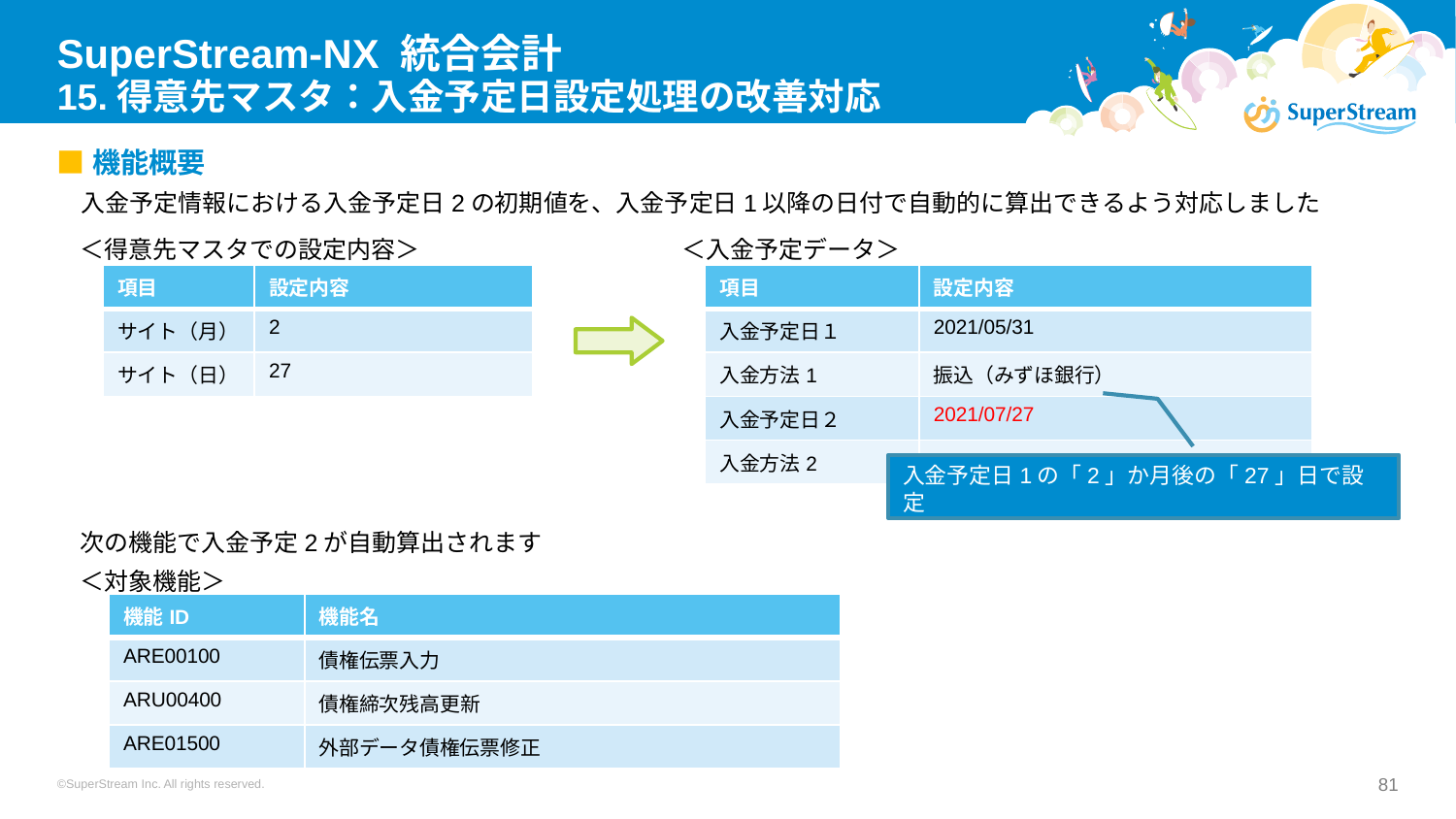

# SuperStream-NX 統合会計 15.得意先マスタ：入金予定日設定処理の改善対応
■機能概要
　入金予定情報における入金予定日2の初期値を、入金予定日1以降の日付で自動的に算出できるよう対応しました

＜得意先マスタでの設定内容＞

＜入金予定データ＞

| 項目 | 設定内容 |
| --- | --- |
| サイト（月） | 2 |
| サイト（日） | 27 |
| 項目 | 設定内容 |
| --- | --- |
| 入金予定日１ | 2021/05/31 |
| 入金方法1 | 振込（みずほ銀行） |
| 入金予定日２ | 2021/07/27 |
| 入金方法2 | 受取手形 |

入金予定日1の「2」か月後の「27」日で設定
次の機能で入金予定2が自動算出されます
＜対象機能＞

| 機能ID | 機能名 |
| --- | --- |
| ARE00100 | 債権伝票入力 |
| ARU00400 | 債権締次残高更新 |
| ARE01500 | 外部データ債権伝票修正 |
©SuperStream Inc. All rights reserved.
81